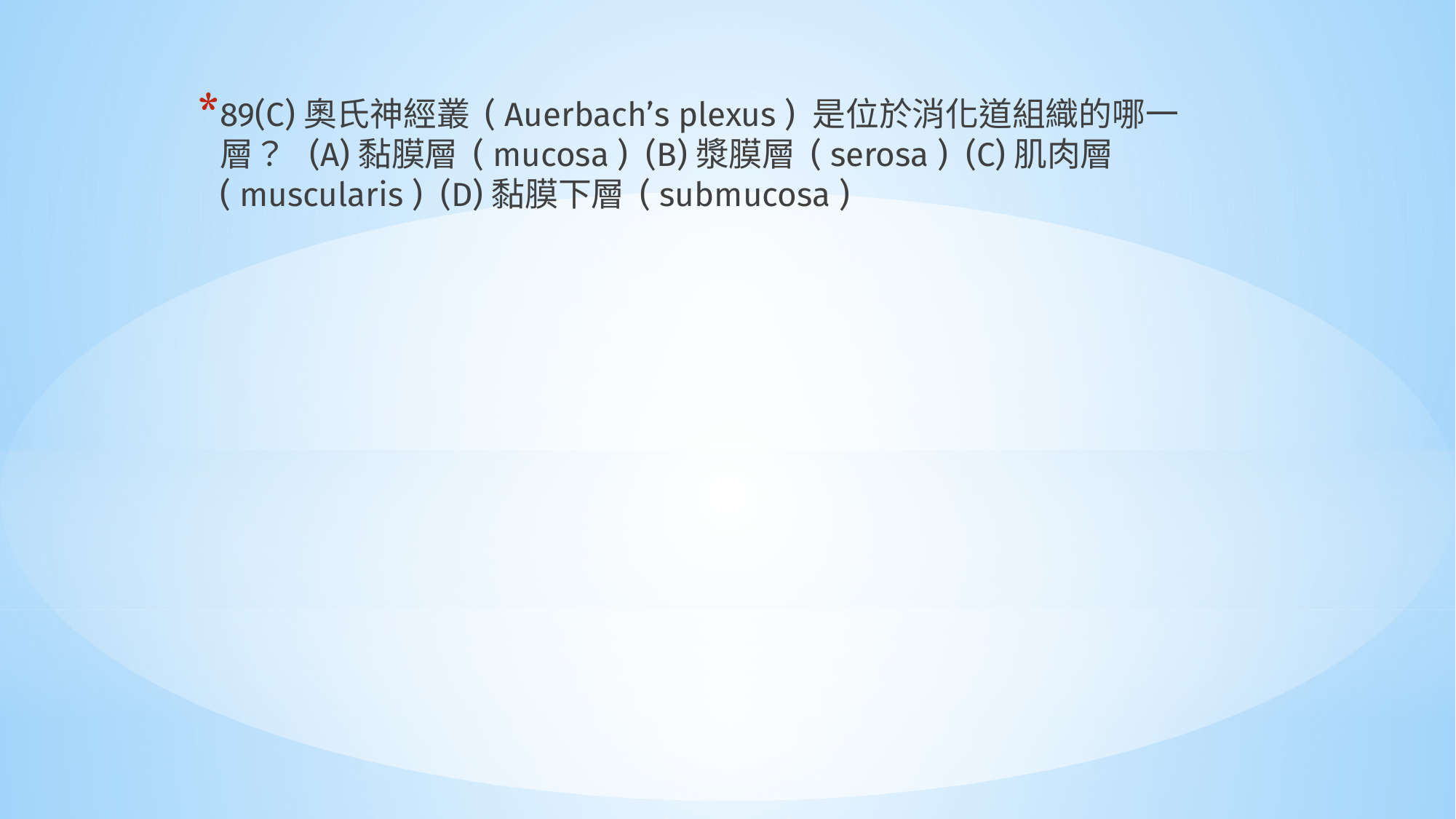

89(C)奧氏神經叢 ( Auerbach’s plexus ) 是位於消化道組織的哪一層？  (A)黏膜層 ( mucosa )  (B)漿膜層 ( serosa )  (C)肌肉層 ( muscularis )  (D)黏膜下層 ( submucosa )
#